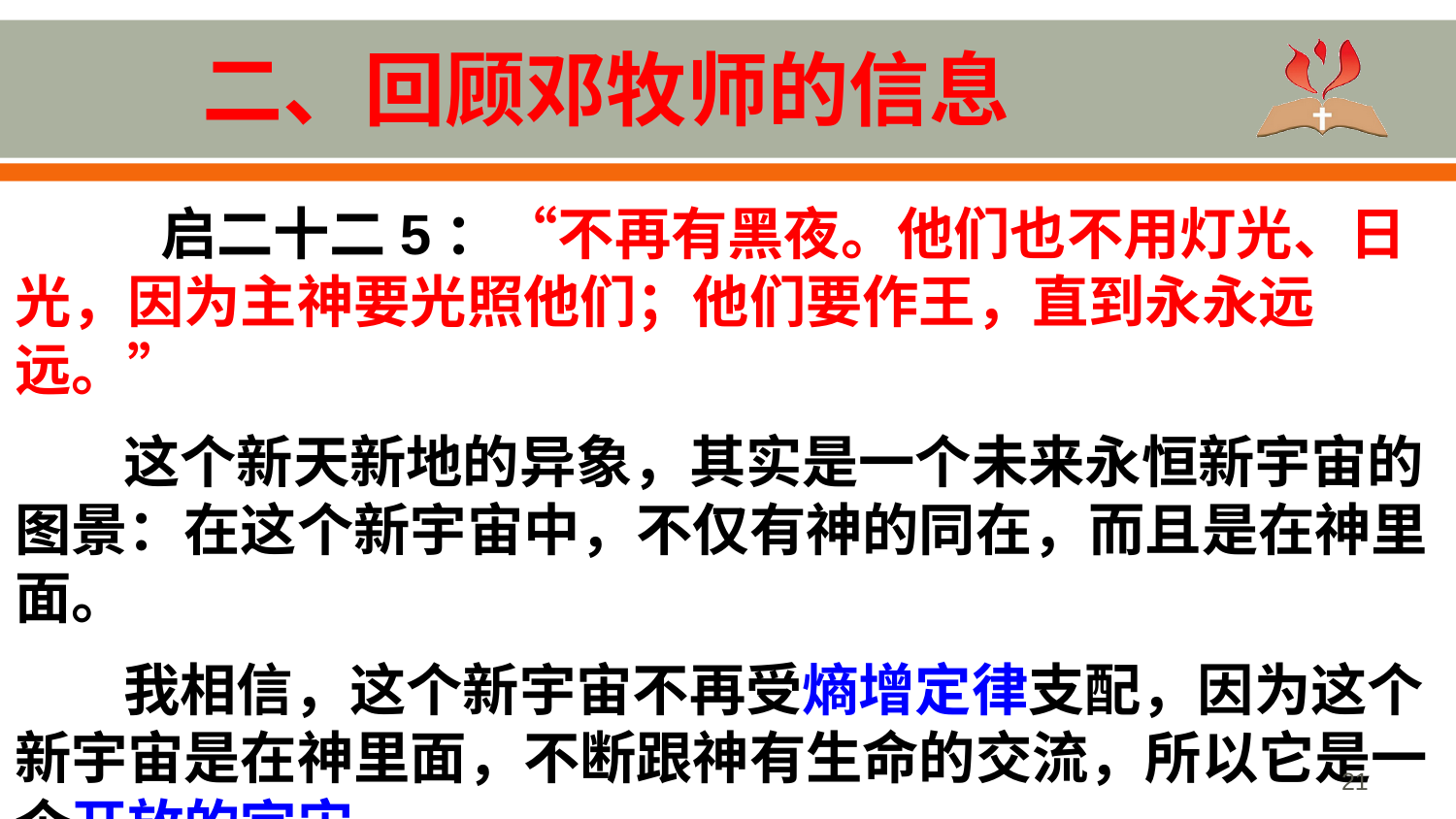

# 二、回顾邓牧师的信息
	启二十二5：“不再有黑夜。他们也不用灯光、日光，因为主神要光照他们；他们要作王，直到永永远远。”
这个新天新地的异象，其实是一个未来永恒新宇宙的图景：在这个新宇宙中，不仅有神的同在，而且是在神里面。
我相信，这个新宇宙不再受熵增定律支配，因为这个新宇宙是在神里面，不断跟神有生命的交流，所以它是一个开放的宇宙。

21